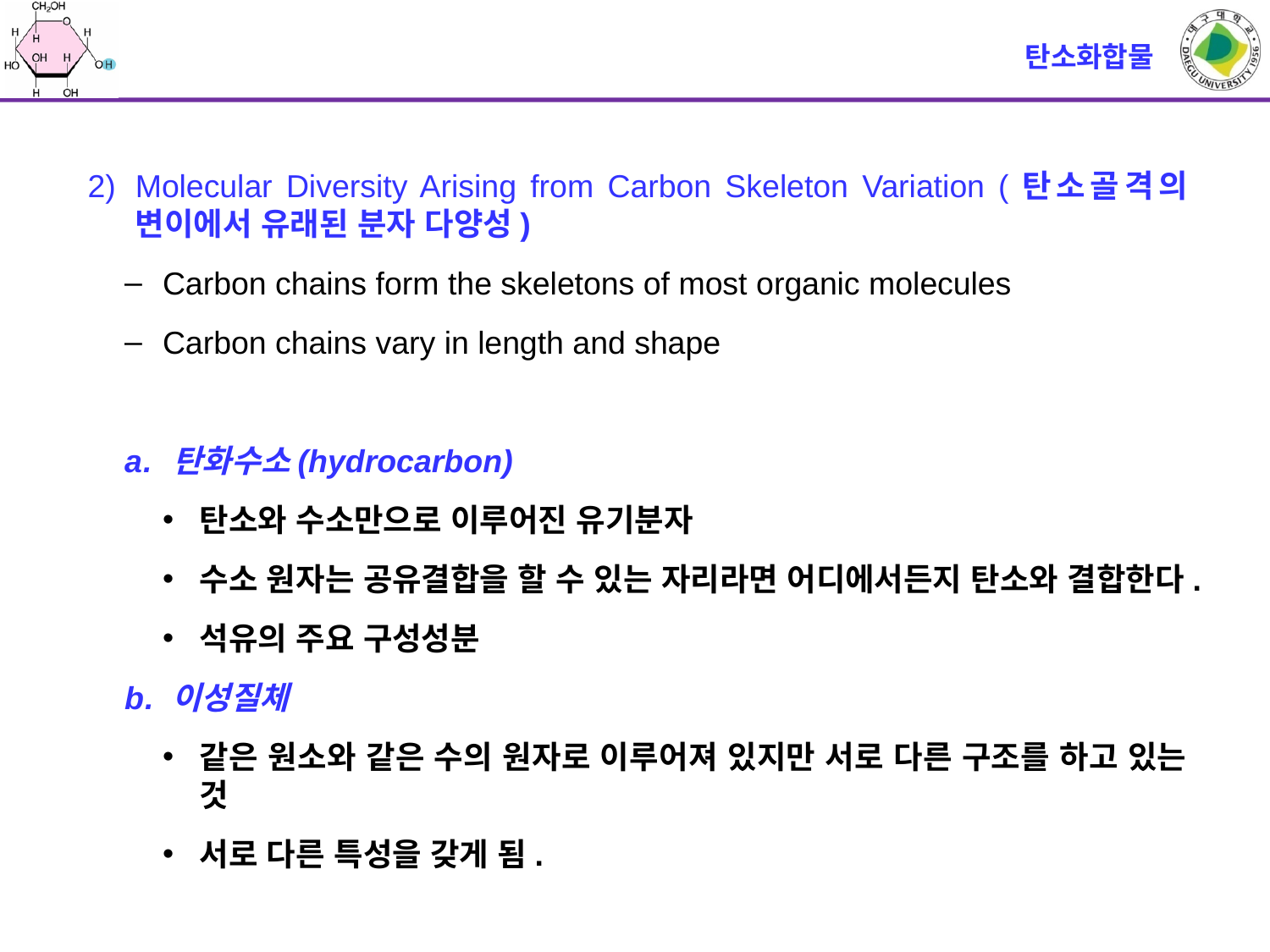

# 탄소화합물
Molecular Diversity Arising from Carbon Skeleton Variation (탄소골격의 변이에서 유래된 분자 다양성)
Carbon chains form the skeletons of most organic molecules
Carbon chains vary in length and shape

탄화수소(hydrocarbon)
탄소와 수소만으로 이루어진 유기분자
수소 원자는 공유결합을 할 수 있는 자리라면 어디에서든지 탄소와 결합한다.
석유의 주요 구성성분
이성질체
같은 원소와 같은 수의 원자로 이루어져 있지만 서로 다른 구조를 하고 있는 것
서로 다른 특성을 갖게 됨.